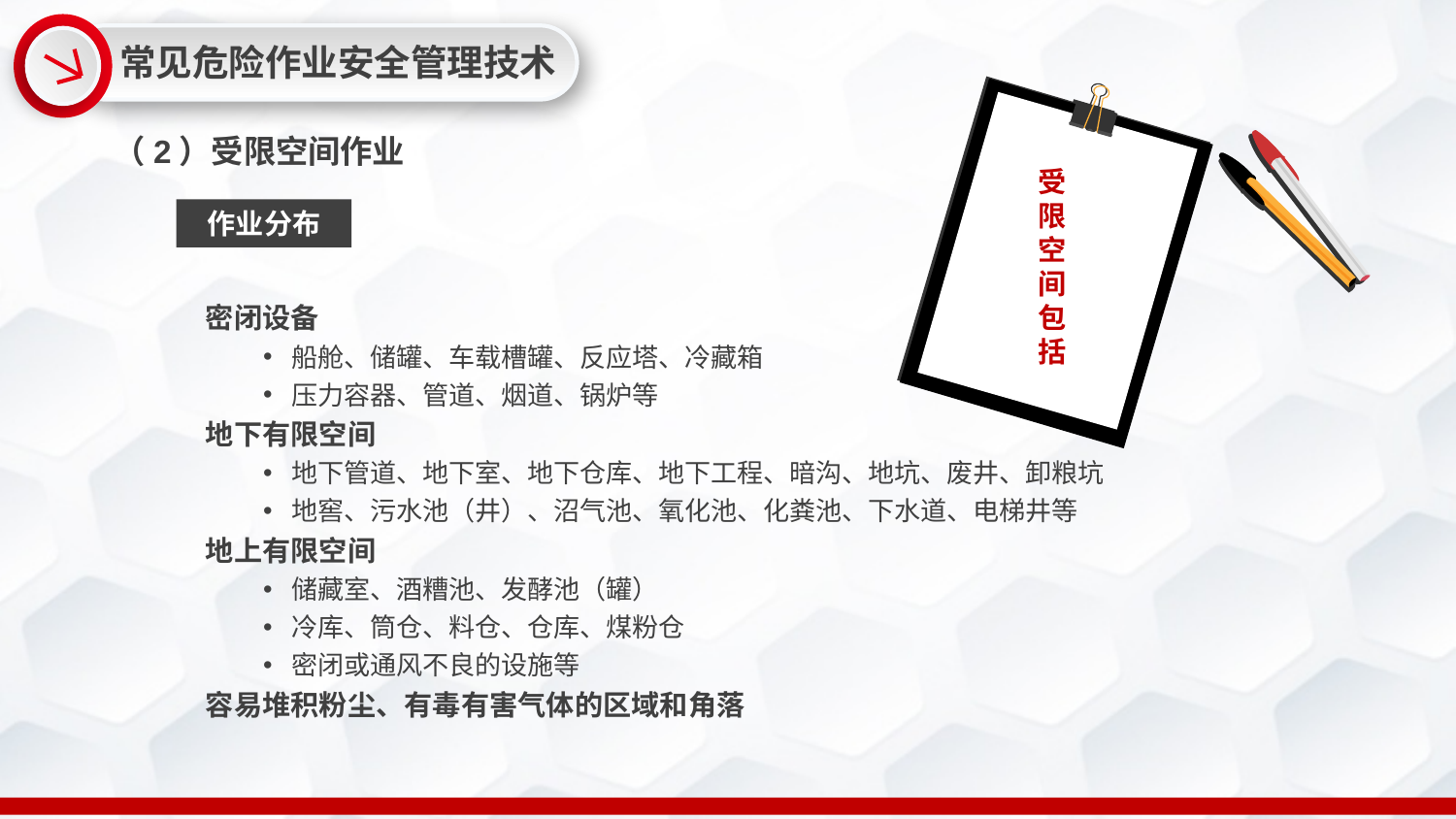

常见危险作业安全管理技术

（2）受限空间作业
受限空间包括
作业分布
密闭设备
船舱、储罐、车载槽罐、反应塔、冷藏箱
压力容器、管道、烟道、锅炉等
地下有限空间
地下管道、地下室、地下仓库、地下工程、暗沟、地坑、废井、卸粮坑
地窖、污水池（井）、沼气池、氧化池、化粪池、下水道、电梯井等
地上有限空间
储藏室、酒糟池、发酵池（罐）
冷库、筒仓、料仓、仓库、煤粉仓
密闭或通风不良的设施等
容易堆积粉尘、有毒有害气体的区域和角落